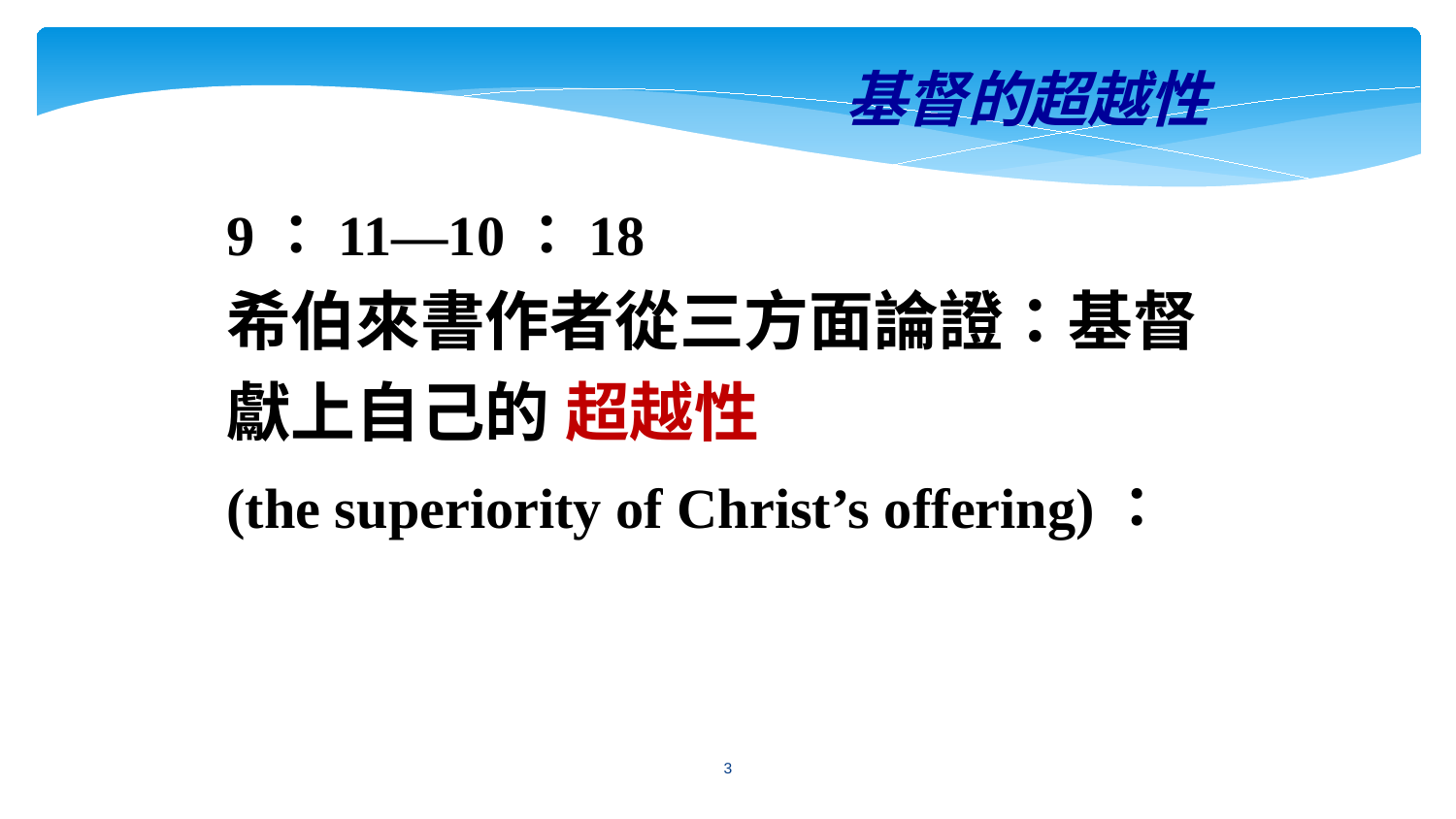

基督的超越性
9：11—10：18
希伯來書作者從三方面論證：基督獻上自己的 超越性
(the superiority of Christ’s offering)：
3